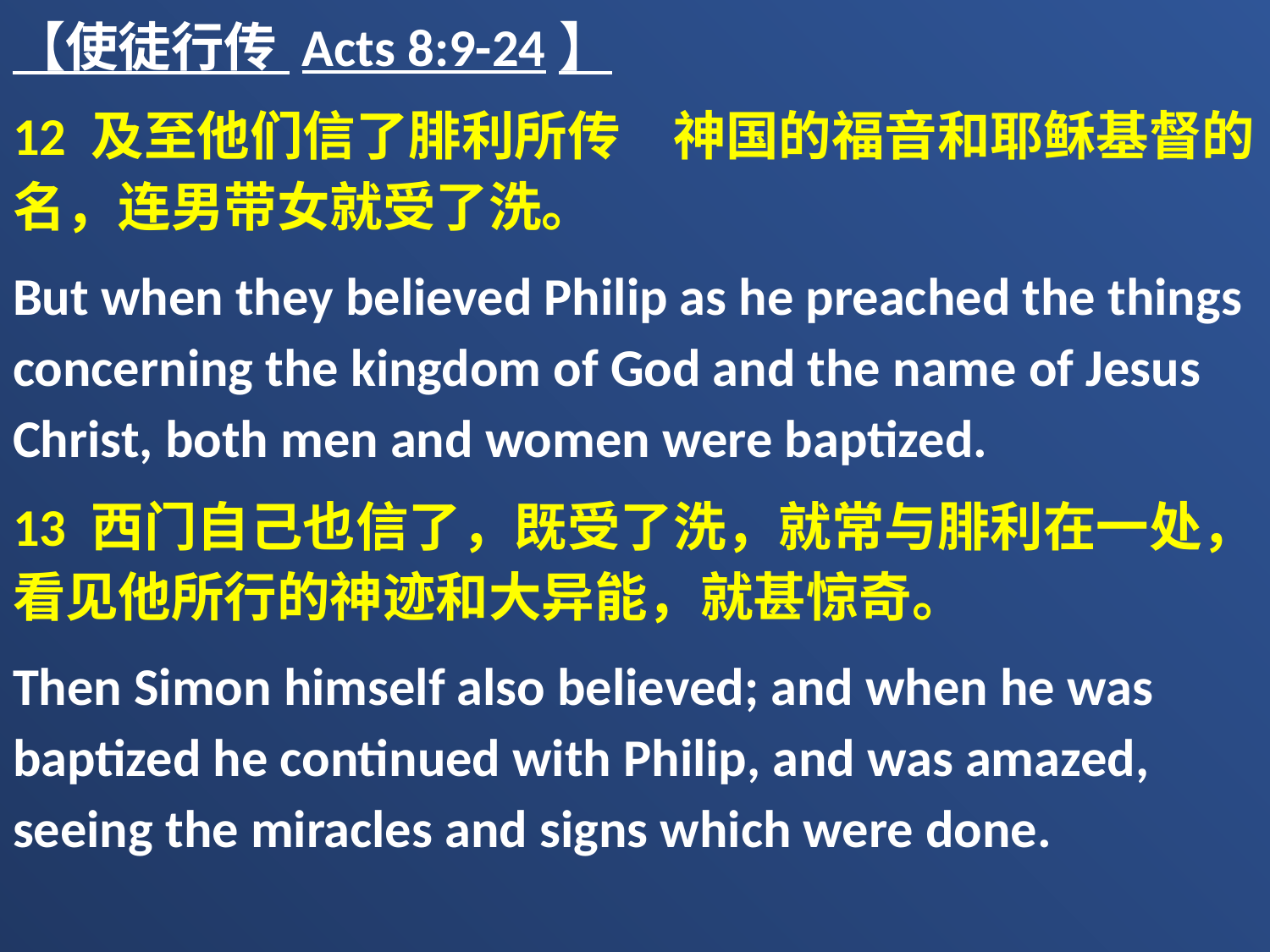

【使徒行传 Acts 8:9-24】
12 及至他们信了腓利所传　神国的福音和耶稣基督的名，连男带女就受了洗。
But when they believed Philip as he preached the things concerning the kingdom of God and the name of Jesus Christ, both men and women were baptized.
13 西门自己也信了，既受了洗，就常与腓利在一处，看见他所行的神迹和大异能，就甚惊奇。
Then Simon himself also believed; and when he was baptized he continued with Philip, and was amazed, seeing the miracles and signs which were done.